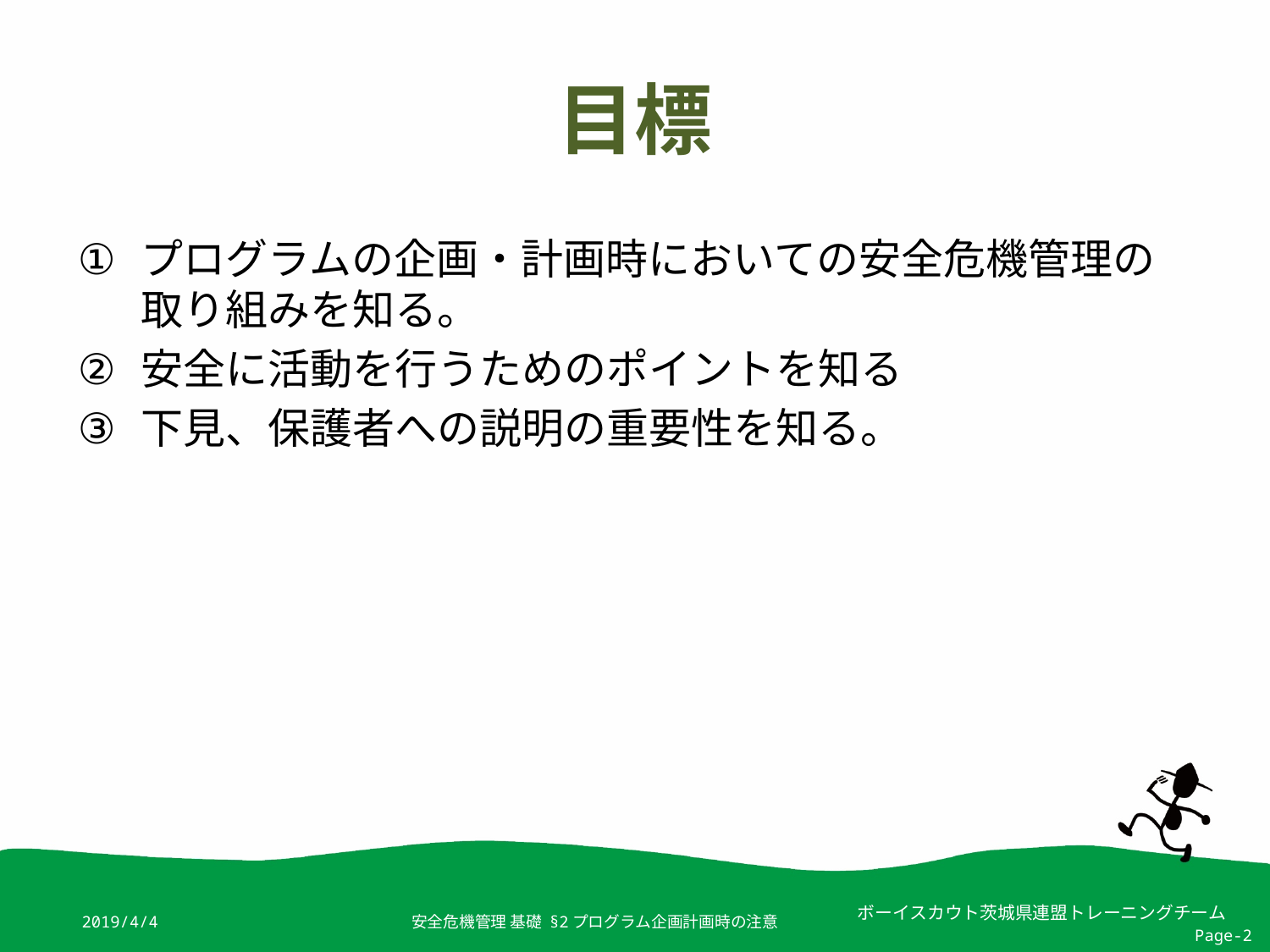

# 目標
プログラムの企画・計画時においての安全危機管理の取り組みを知る。
安全に活動を行うためのポイントを知る
下見、保護者への説明の重要性を知る。
2019/4/4
安全危機管理 基礎 §2プログラム企画計画時の注意
Page-2